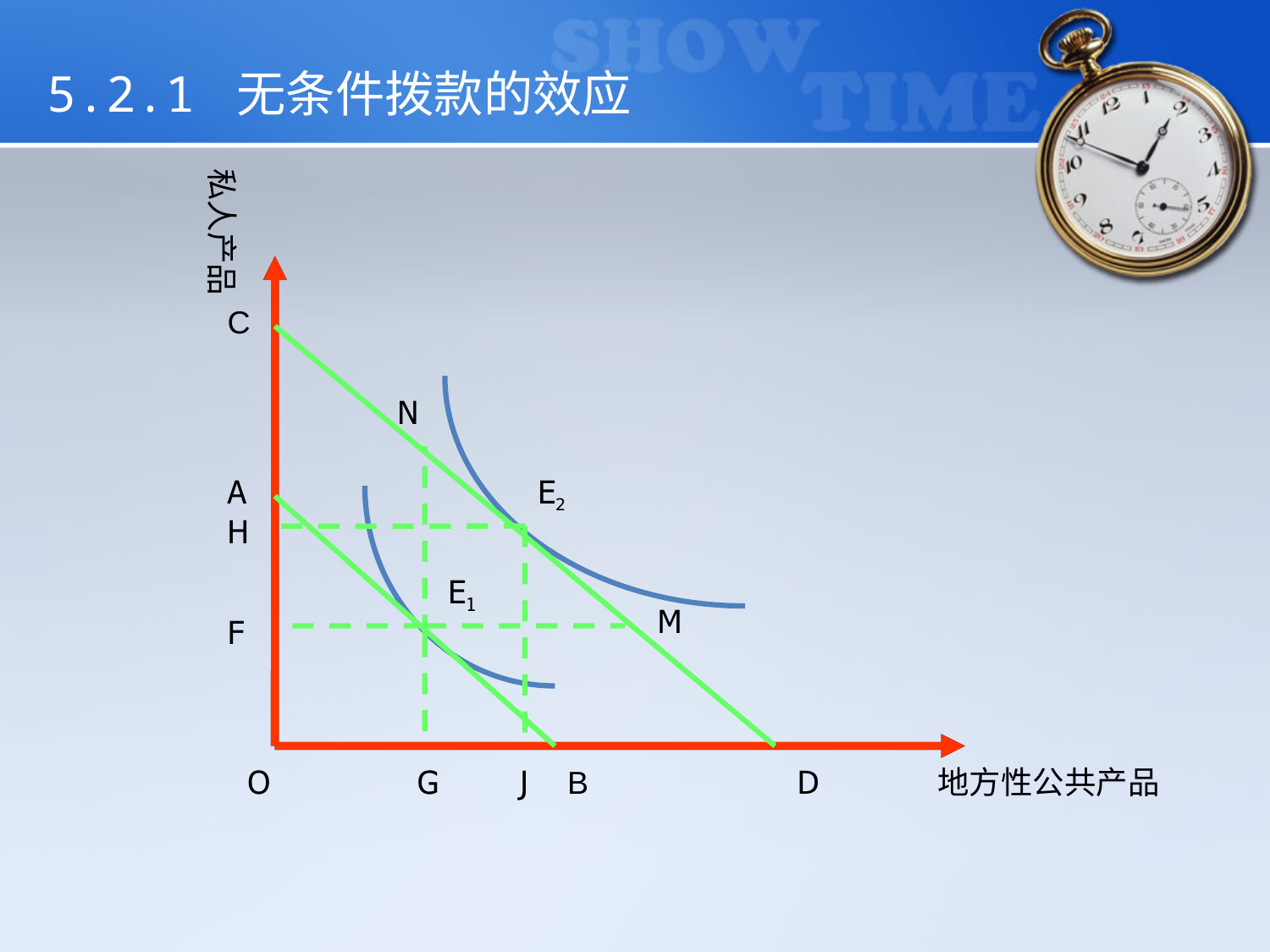

5.2.1 无条件拨款的效应
私人产品

C

N

A
E2

H

E1
M
F

O
G
J
D
地方性公共产品
B